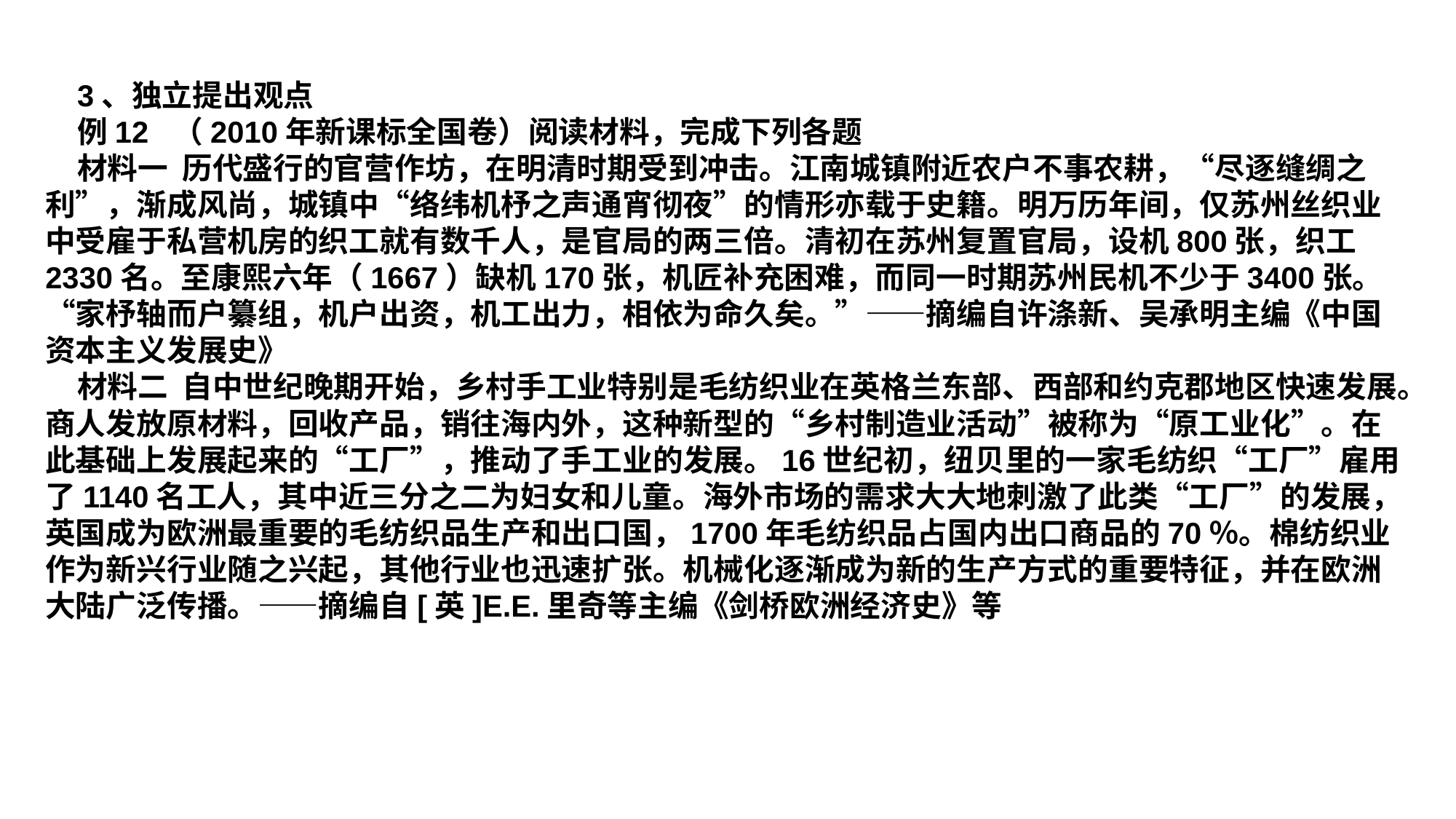

3、独立提出观点
例12  （2010年新课标全国卷）阅读材料，完成下列各题材料一  历代盛行的官营作坊，在明清时期受到冲击。江南城镇附近农户不事农耕，“尽逐缝绸之利”，渐成风尚，城镇中“络纬机杼之声通宵彻夜”的情形亦载于史籍。明万历年间，仅苏州丝织业中受雇于私营机房的织工就有数千人，是官局的两三倍。清初在苏州复置官局，设机800张，织工2330名。至康熙六年（1667）缺机170张，机匠补充困难，而同一时期苏州民机不少于3400张。“家杼轴而户纂组，机户出资，机工出力，相依为命久矣。”——摘编自许涤新、吴承明主编《中国资本主义发展史》
材料二  自中世纪晚期开始，乡村手工业特别是毛纺织业在英格兰东部、西部和约克郡地区快速发展。商人发放原材料，回收产品，销往海内外，这种新型的“乡村制造业活动”被称为“原工业化”。在此基础上发展起来的“工厂”，推动了手工业的发展。16世纪初，纽贝里的一家毛纺织“工厂”雇用了1140名工人，其中近三分之二为妇女和儿童。海外市场的需求大大地刺激了此类“工厂”的发展，英国成为欧洲最重要的毛纺织品生产和出口国，1700年毛纺织品占国内出口商品的70％。棉纺织业作为新兴行业随之兴起，其他行业也迅速扩张。机械化逐渐成为新的生产方式的重要特征，并在欧洲大陆广泛传播。——摘编自[英]E.E.里奇等主编《剑桥欧洲经济史》等